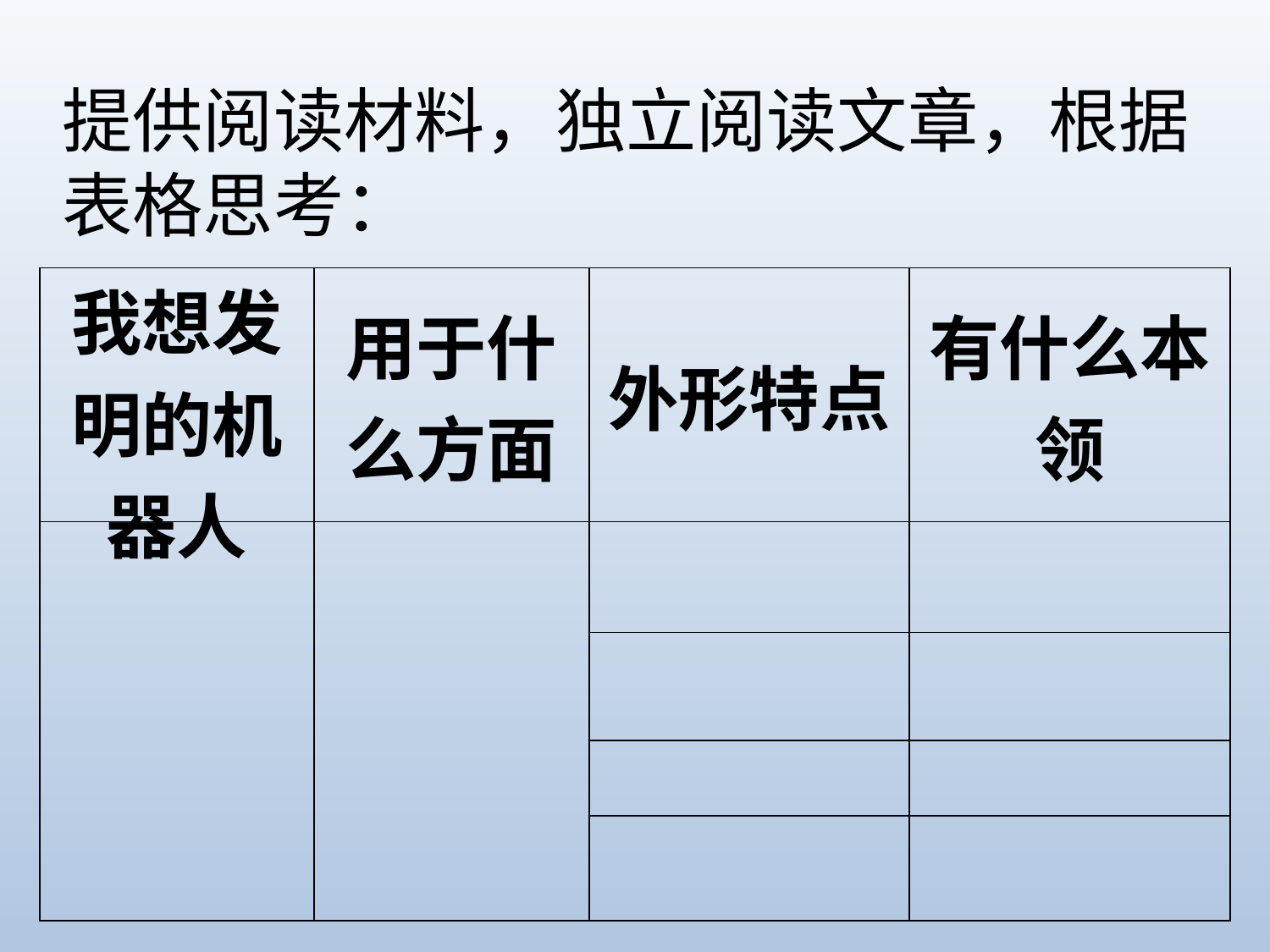

提供阅读材料，独立阅读文章，根据表格思考：
| 我想发明的机器人 | 用于什么方面 | 外形特点 | 有什么本领 |
| --- | --- | --- | --- |
|  |  |  |  |
|  |  |  |  |
|  |  |  |  |
|  |  |  |  |